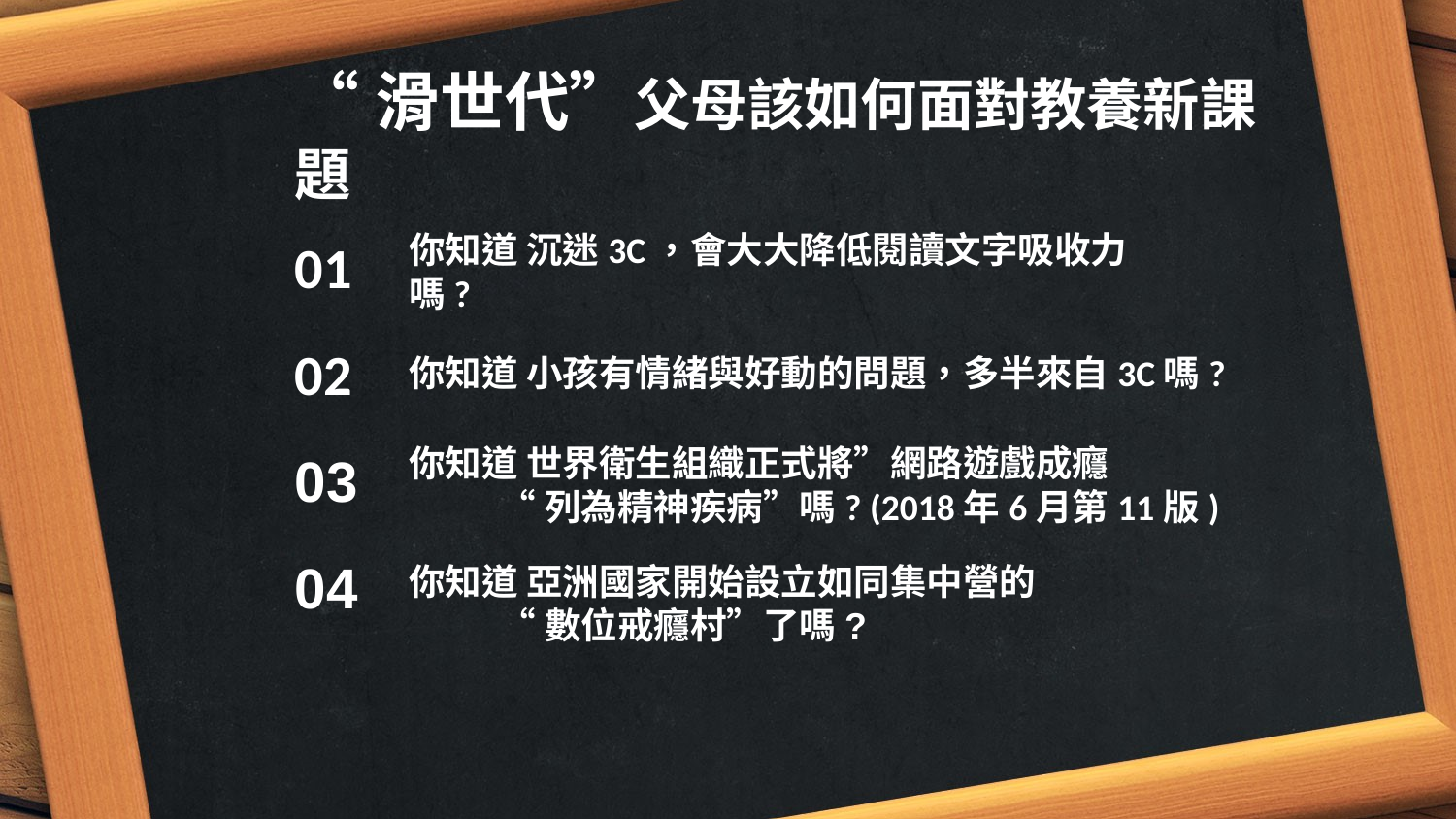

“滑世代”父母該如何面對教養新課題
01
你知道 沉迷3C，會大大降低閱讀文字吸收力嗎?
02
你知道 小孩有情緒與好動的問題，多半來自3C嗎?
你知道 世界衛生組織正式將”網路遊戲成癮
           “列為精神疾病”嗎? (2018年6月第11版)
03
04
你知道 亞洲國家開始設立如同集中營的
           “數位戒癮村”了嗎?